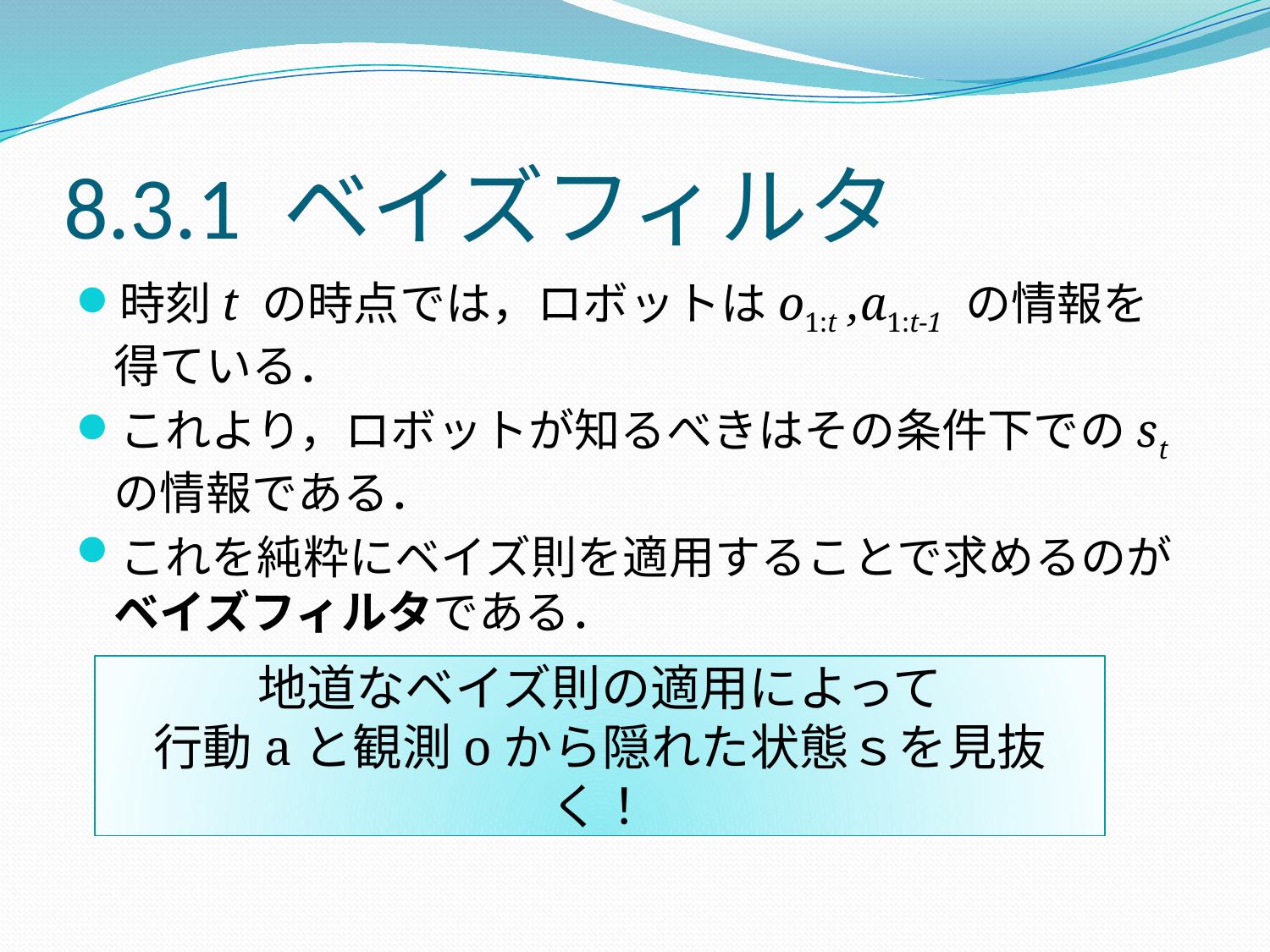

# 8.3.1 ベイズフィルタ
時刻t の時点では，ロボットはo1:t ,a1:t-1 の情報を得ている．
これより，ロボットが知るべきはその条件下でのst の情報である．
これを純粋にベイズ則を適用することで求めるのがベイズフィルタである．
地道なベイズ則の適用によって
行動aと観測oから隠れた状態ｓを見抜く！